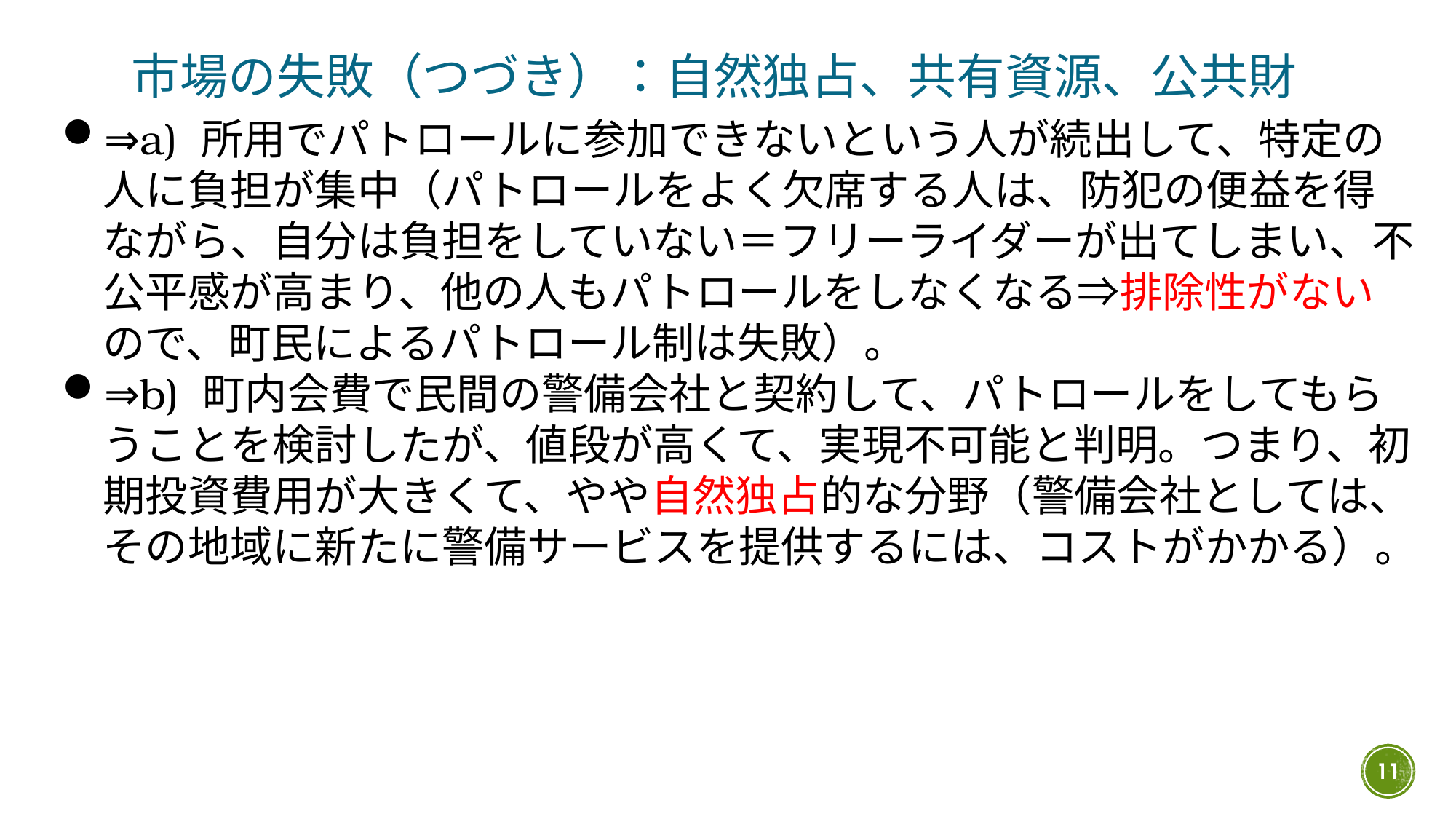

市場の失敗（つづき）：自然独占、共有資源、公共財
⇒a) 所用でパトロールに参加できないという人が続出して、特定の人に負担が集中（パトロールをよく欠席する人は、防犯の便益を得ながら、自分は負担をしていない＝フリーライダーが出てしまい、不公平感が高まり、他の人もパトロールをしなくなる⇒排除性がないので、町民によるパトロール制は失敗）。
⇒b) 町内会費で民間の警備会社と契約して、パトロールをしてもらうことを検討したが、値段が高くて、実現不可能と判明。つまり、初期投資費用が大きくて、やや自然独占的な分野（警備会社としては、その地域に新たに警備サービスを提供するには、コストがかかる）。
11